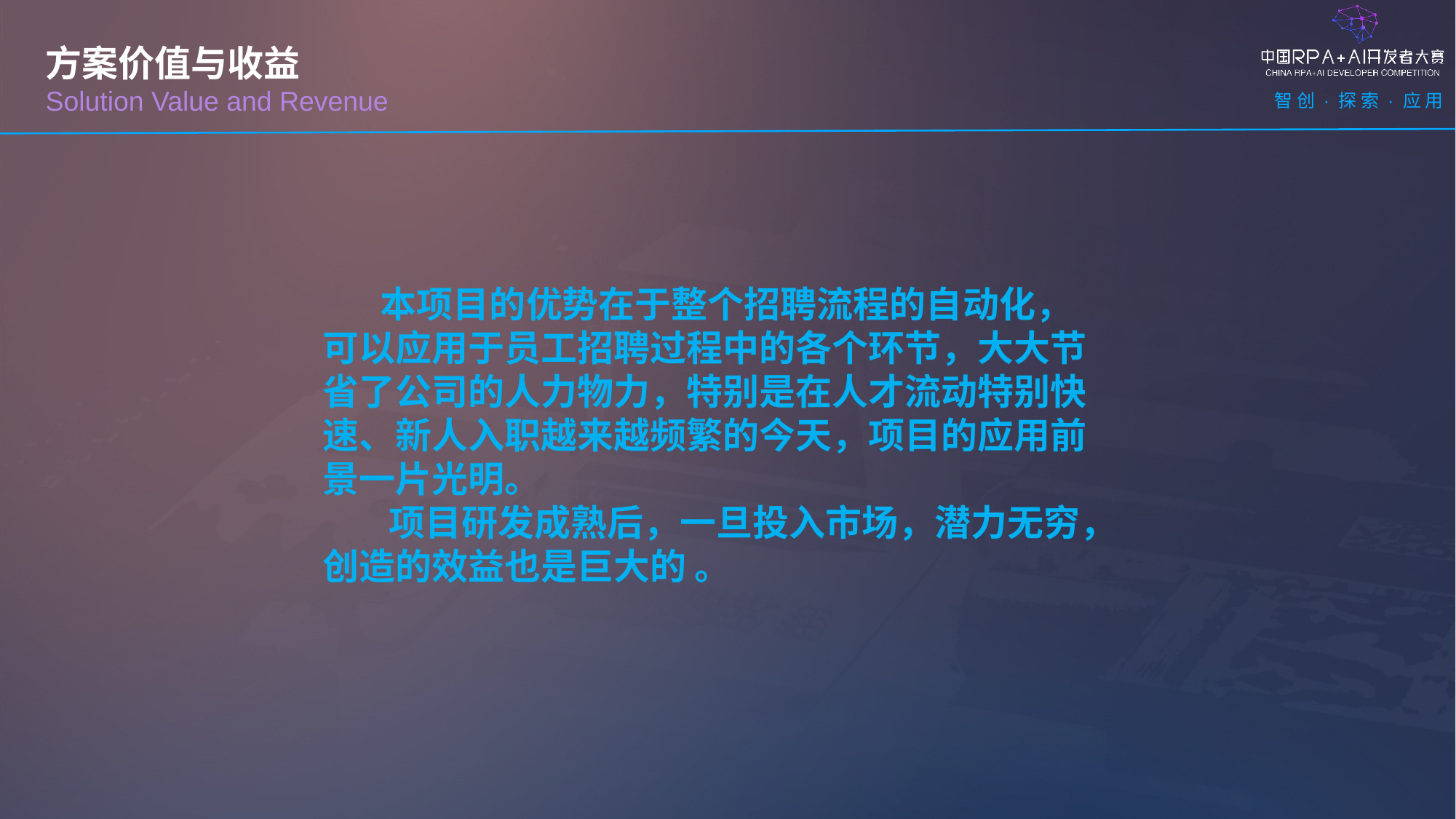

方案价值与收益
Solution Value and Revenue
      本项目的优势在于整个招聘流程的自动化，可以应用于员工招聘过程中的各个环节，大大节省了公司的人力物力，特别是在人才流动特别快速、新人入职越来越频繁的今天，项目的应用前景一片光明。
       项目研发成熟后，一旦投入市场，潜力无穷，创造的效益也是巨大的 。